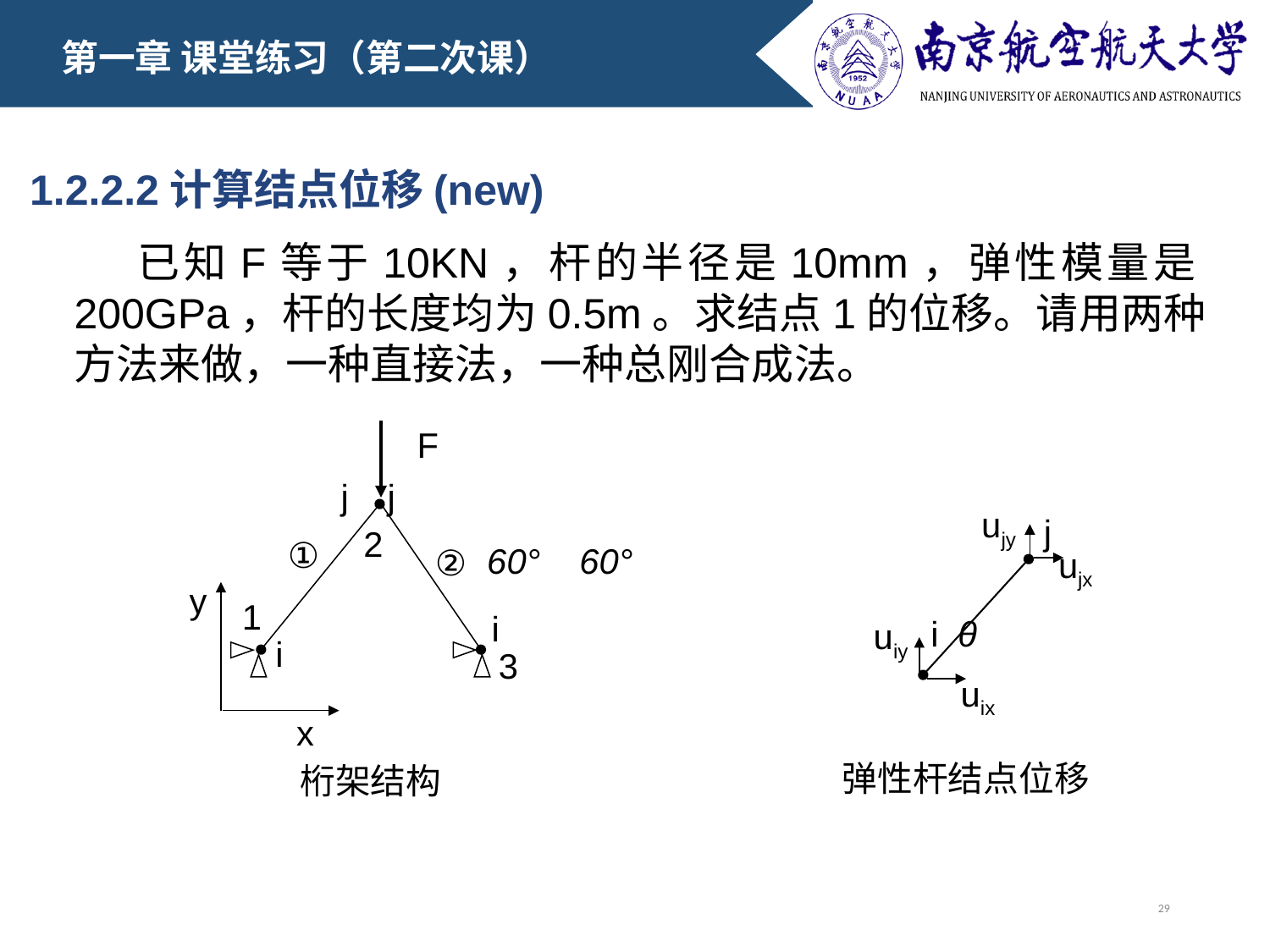

第一章 课堂练习（第二次课）
1.2.2.2计算结点位移(new)
已知F等于10KN，杆的半径是10mm，弹性模量是200GPa，杆的长度均为0.5m。求结点1的位移。请用两种方法来做，一种直接法，一种总刚合成法。

F
 j    j
ujy
j
ujx
i  θ
uiy
uix
2
①
60°    60°

②
y
1
 i
 i
3

x
弹性杆结点位移
桁架结构
29